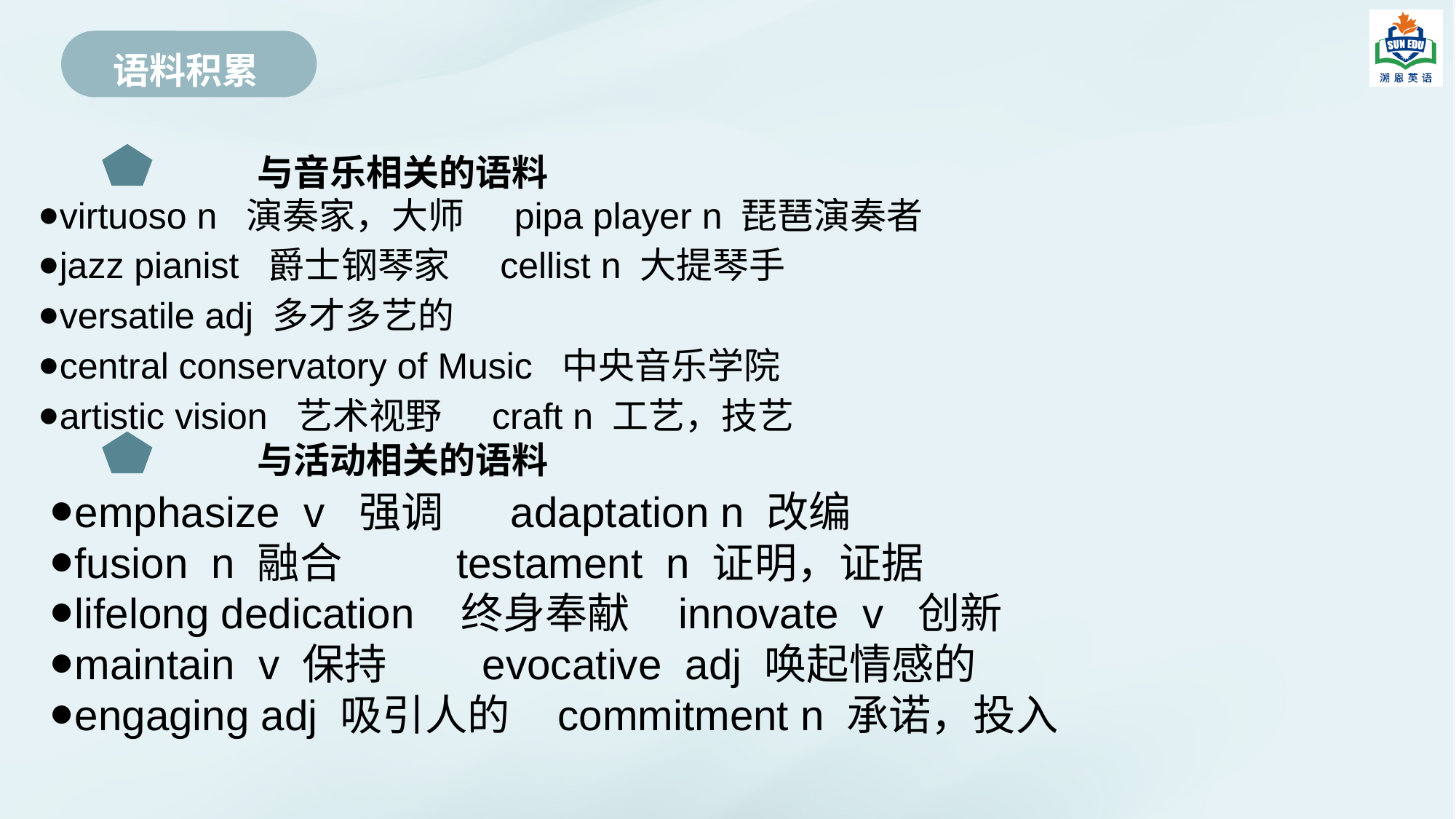

语料积累
#

与音乐相关的语料
virtuoso n  演奏家，大师     pipa player n 琵琶演奏者
jazz pianist  爵士钢琴家     cellist n 大提琴手
versatile adj 多才多艺的
central conservatory of Music  中央音乐学院
artistic vision  艺术视野     craft n 工艺，技艺

与活动相关的语料
emphasize  v  强调      adaptation n 改编
fusion  n 融合           testament  n 证明，证据
lifelong dedication   终身奉献    innovate  v  创新
maintain  v 保持         evocative  adj 唤起情感的
engaging adj 吸引人的    commitment n 承诺，投入